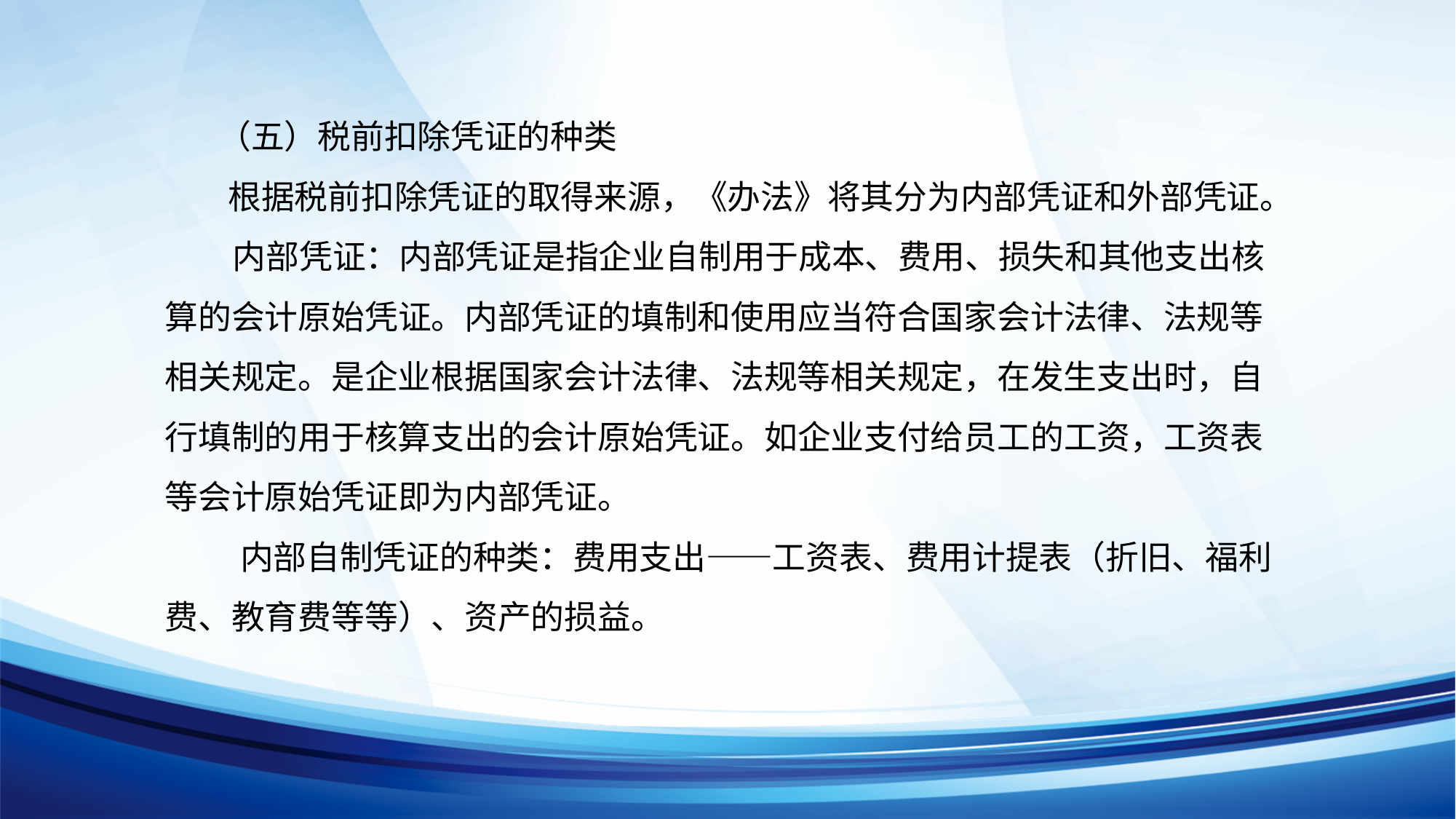

（五）税前扣除凭证的种类
　    根据税前扣除凭证的取得来源，《办法》将其分为内部凭证和外部凭证。
        内部凭证：内部凭证是指企业自制用于成本、费用、损失和其他支出核算的会计原始凭证。内部凭证的填制和使用应当符合国家会计法律、法规等相关规定。是企业根据国家会计法律、法规等相关规定，在发生支出时，自行填制的用于核算支出的会计原始凭证。如企业支付给员工的工资，工资表等会计原始凭证即为内部凭证。
         内部自制凭证的种类：费用支出——工资表、费用计提表（折旧、福利费、教育费等等）、资产的损益。